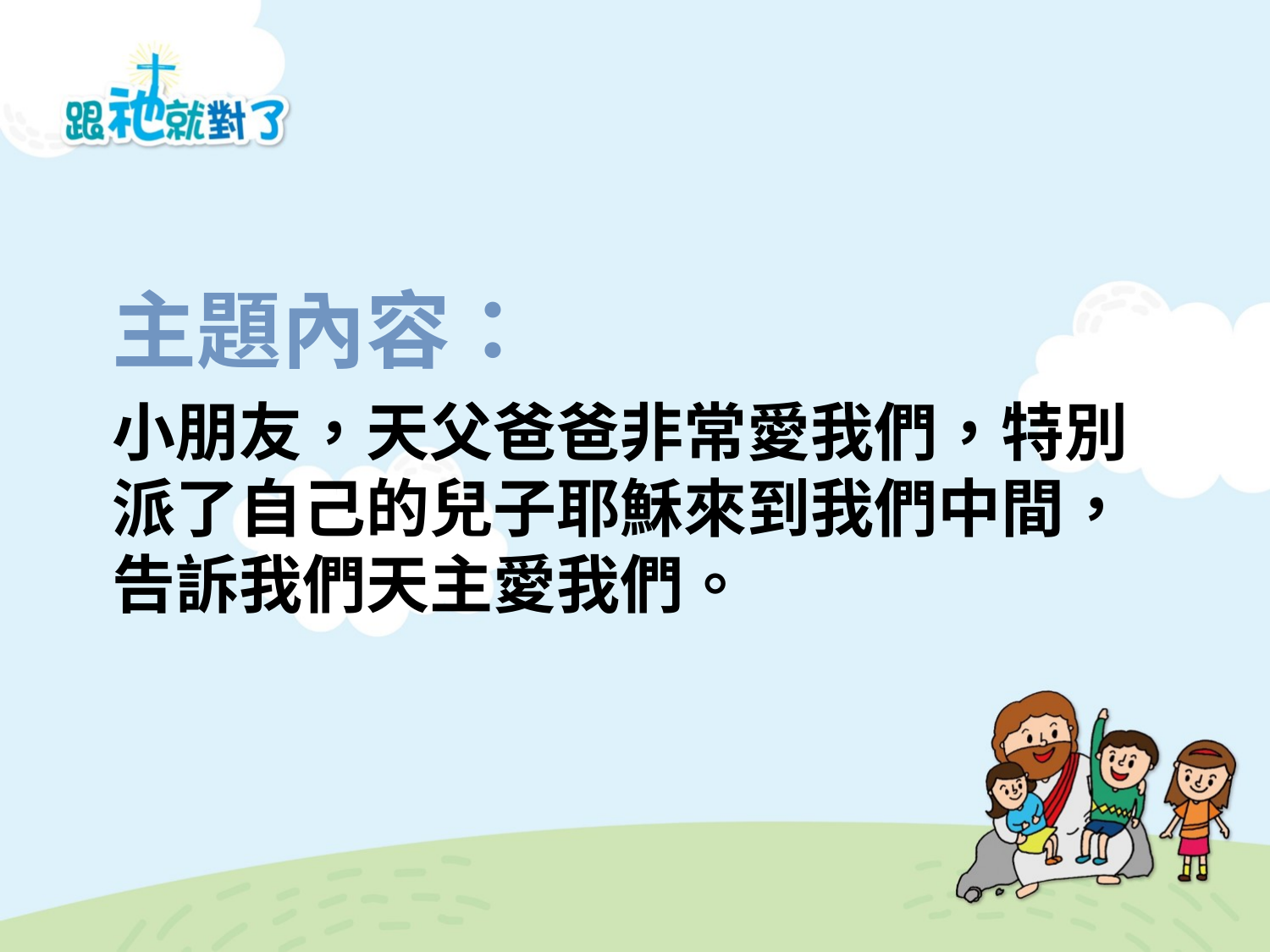

主題內容：
小朋友，天父爸爸非常愛我們，特別派了自己的兒子耶穌來到我們中間，告訴我們天主愛我們。